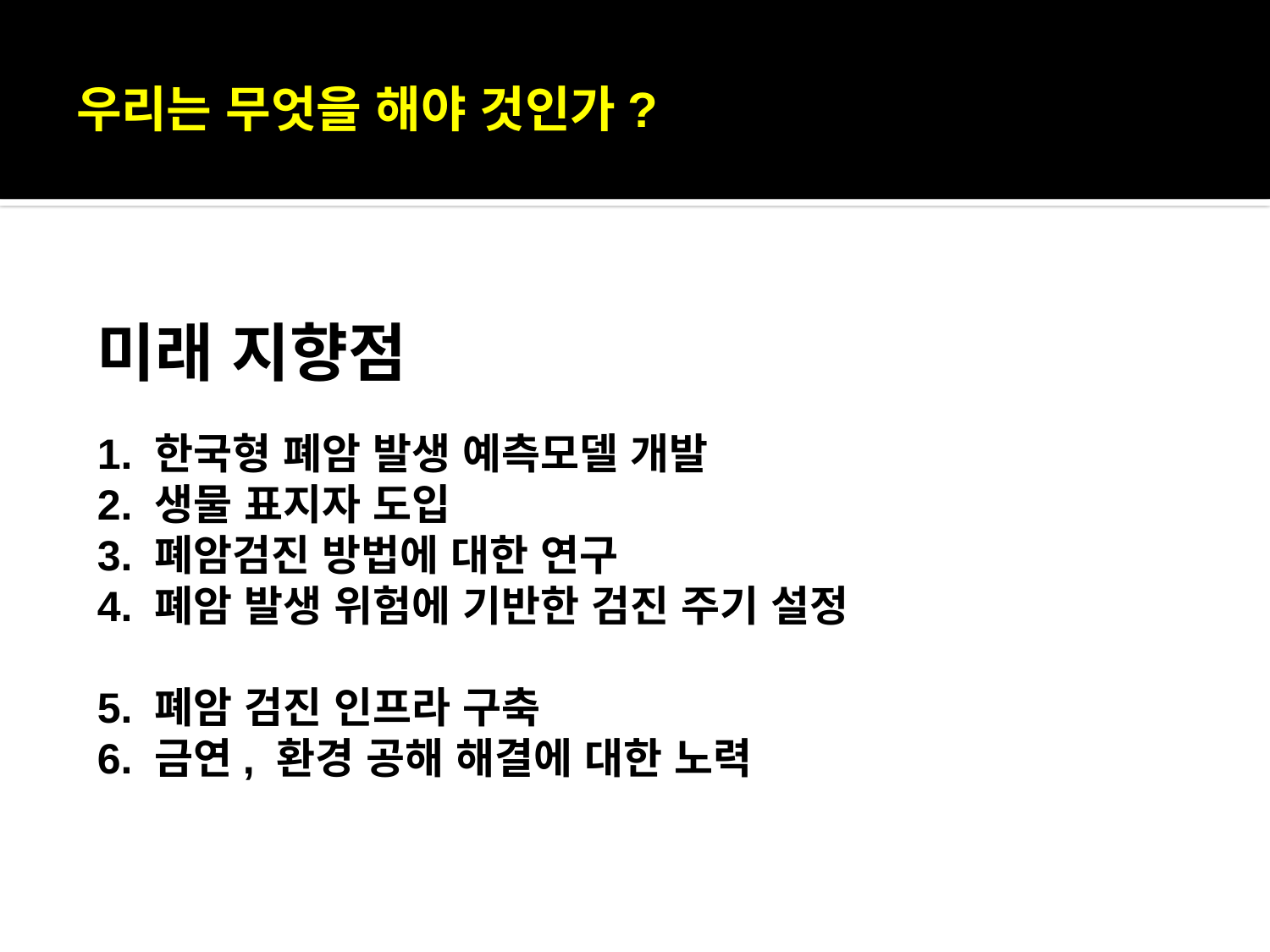

# 우리는 무엇을 해야 것인가?
미래 지향점

1. 한국형 폐암 발생 예측모델 개발
2. 생물 표지자 도입
3. 폐암검진 방법에 대한 연구
4. 폐암 발생 위험에 기반한 검진 주기 설정

5. 폐암 검진 인프라 구축
6. 금연, 환경 공해 해결에 대한 노력